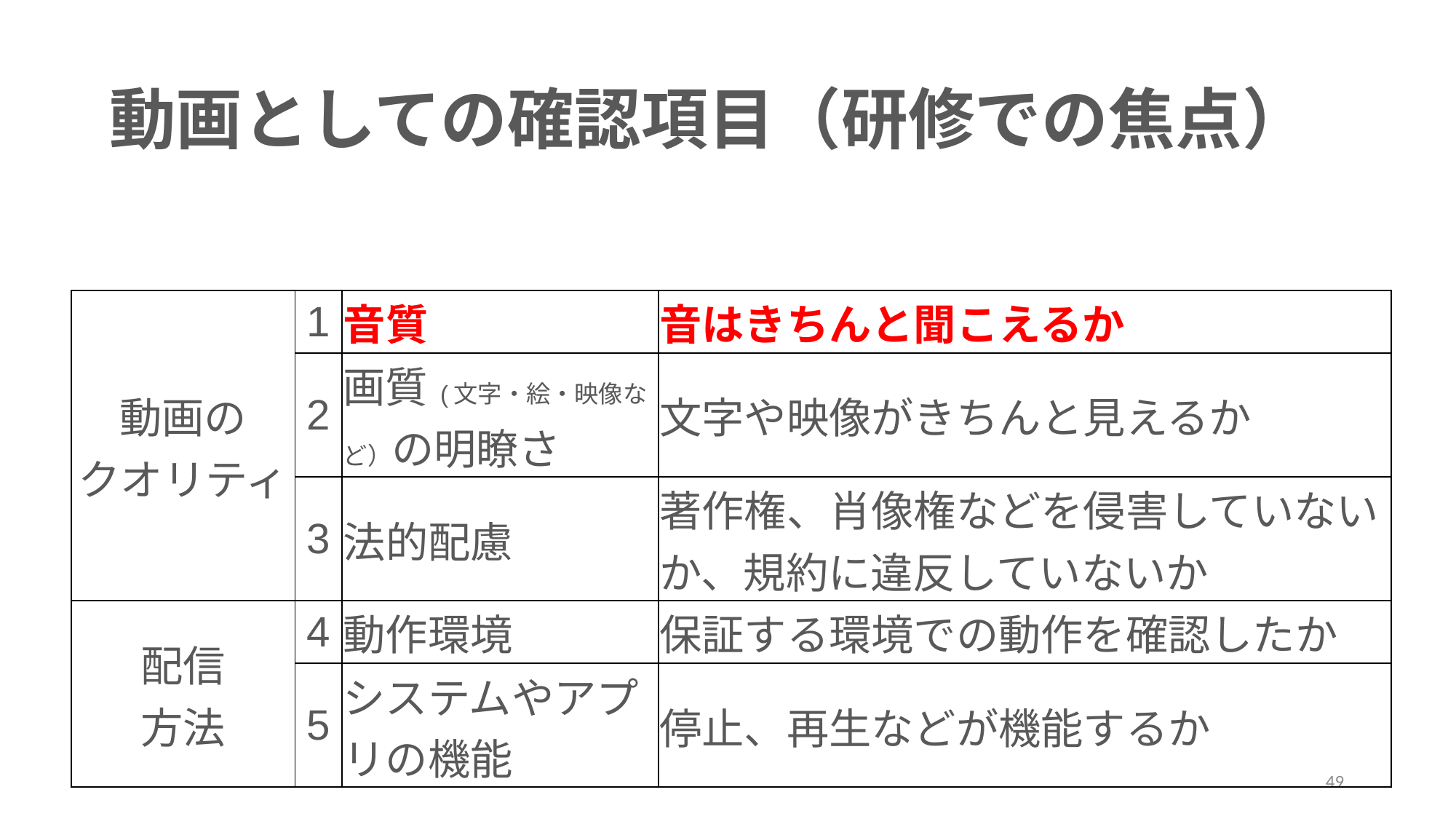

# 動画としての確認項目（研修での焦点）
| 動画の クオリティ | 1 | 音質 | 音はきちんと聞こえるか |
| --- | --- | --- | --- |
|  | 2 | 画質(文字・絵・映像など）の明瞭さ | 文字や映像がきちんと見えるか |
|  | 3 | 法的配慮 | 著作権、肖像権などを侵害していないか、規約に違反していないか |
| 配信 方法 | 4 | 動作環境 | 保証する環境での動作を確認したか |
|  | 5 | システムやアプリの機能 | 停止、再生などが機能するか |
49